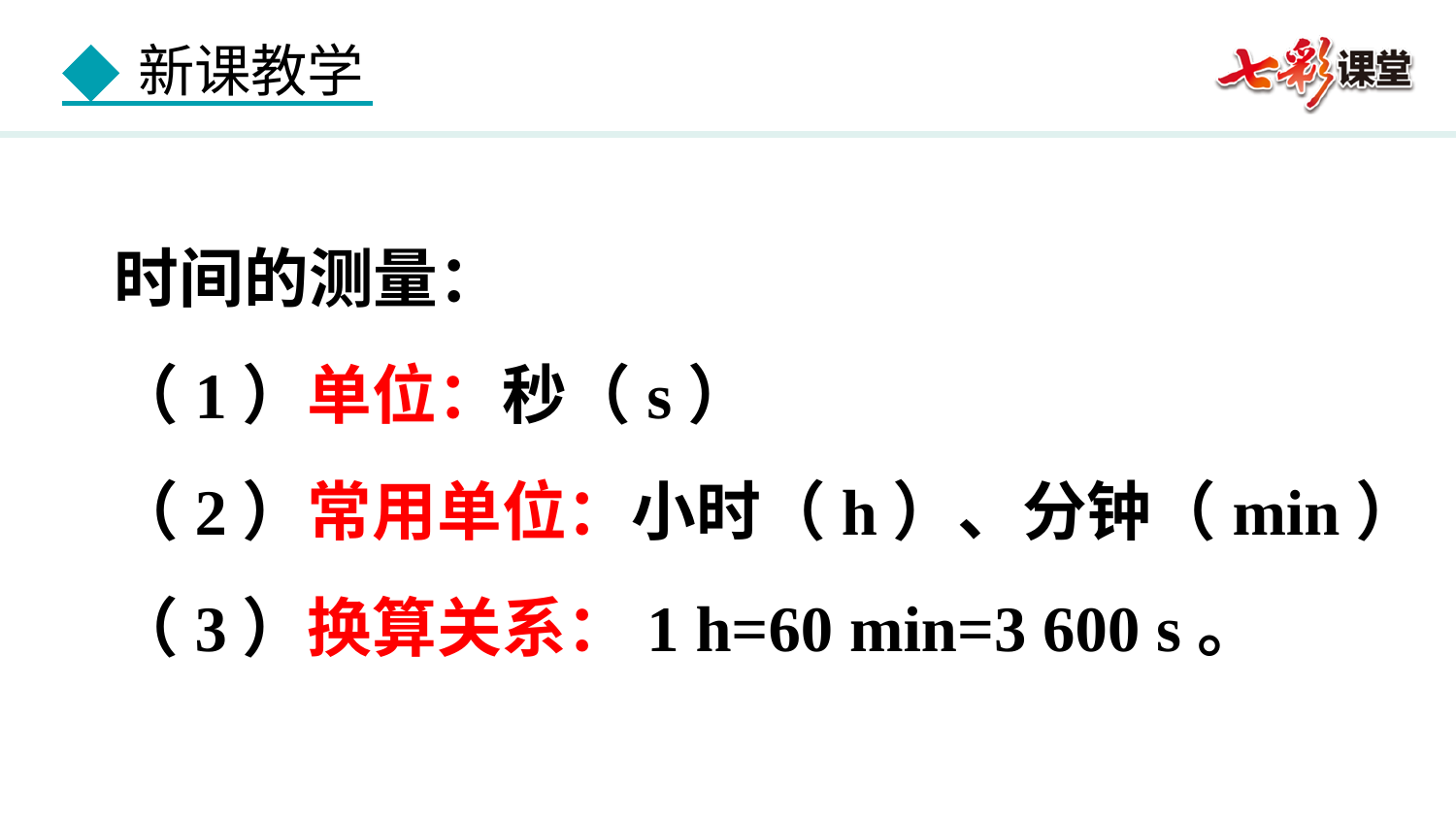

时间的测量：
（1）单位：秒（s）
（2）常用单位：小时（h）、分钟（min）
（3）换算关系：1 h=60 min=3 600 s。